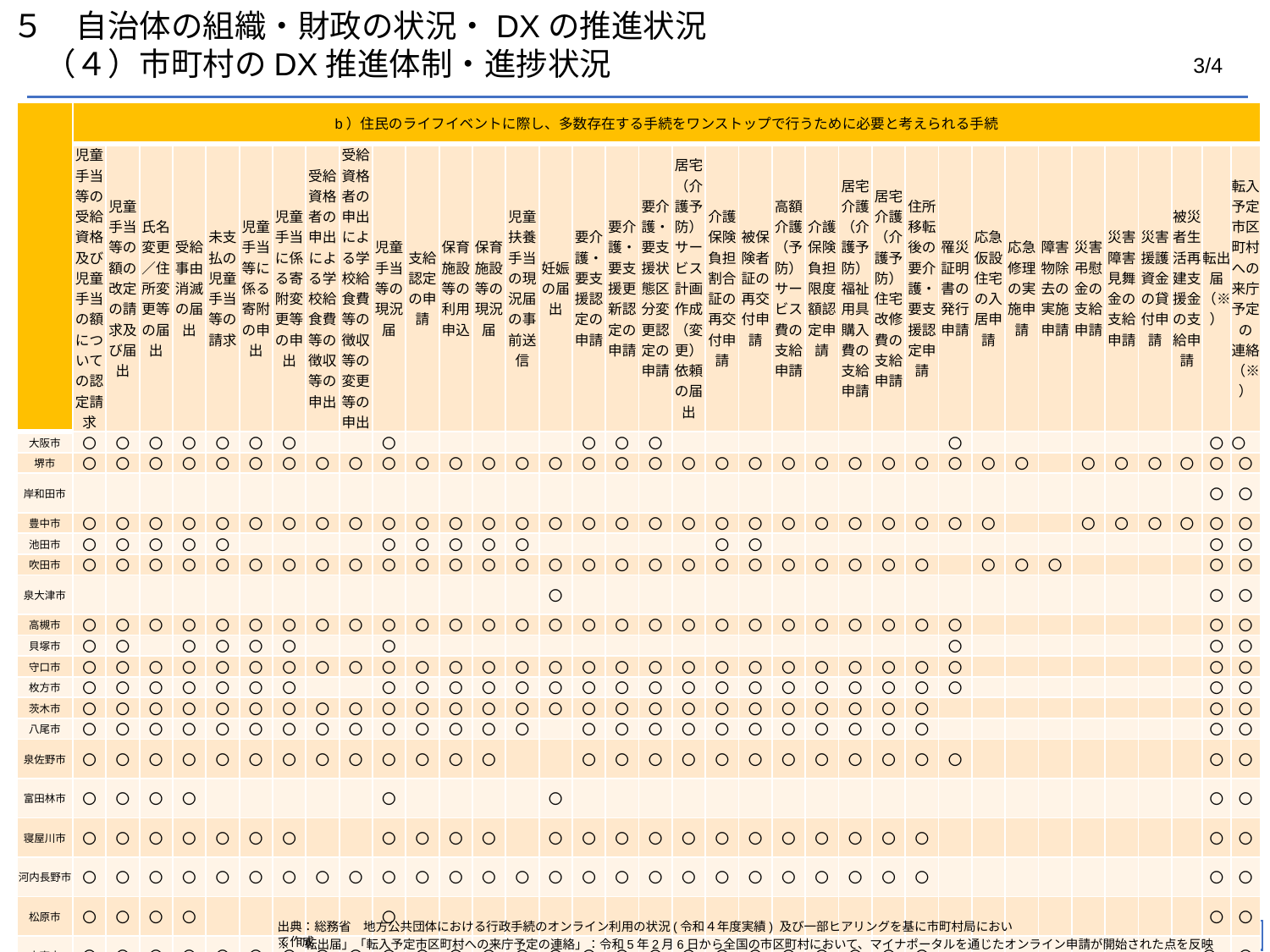

５　自治体の組織・財政の状況・DXの推進状況
　（４）市町村のDX推進体制・進捗状況
3/4
|  | b）住民のライフイベントに際し、多数存在する手続をワンストップで行うために必要と考えられる手続 |  |  |  |  |  |  |  |  |  |  |  |  |  |  |  |  |  |  |  |  |  |  |  |  |  |  |  |  |  |  |  |  |  |  |  |
| --- | --- | --- | --- | --- | --- | --- | --- | --- | --- | --- | --- | --- | --- | --- | --- | --- | --- | --- | --- | --- | --- | --- | --- | --- | --- | --- | --- | --- | --- | --- | --- | --- | --- | --- | --- | --- |
|  | 児童手当等の受給資格及び児童手当の額についての認定請求 | 児童手当等の額の改定の請求及び届出 | 氏名変更／住所変更等の届出 | 受給事由消滅の届出 | 未支払の児童手当等の請求 | 児童手当等に係る寄附の申出 | 児童手当に係る寄附変更等の申出 | 受給資格者の申出による学校給食費等の徴収等の申出 | 受給資格者の申出による学校給食費等の徴収等の変更等の申出 | 児童手当等の現況届 | 支給認定の申請 | 保育施設等の利用申込 | 保育施設等の現況届 | 児童扶養手当の現況届の事前送信 | 妊娠の届出 | 要介護・要支援認定の申請 | 要介護・要支援更新認定の申請 | 要介護・要支援状態区分変更認定の申請 | 居宅（介護予防）サービス計画作成（変更）依頼の届出 | 介護保険負担割合証の再交付申請 | 被保険者証の再交付申請 | 高額介護（予防）サービス費の支給申請 | 介護保険負担限度額認定申請 | 居宅介護（介護予防）福祉用具購入費の支給申請 | 居宅介護（介護予防）住宅改修費の支給申請 | 住所移転後の要介護・要支援認定申請 | 罹災証明書の発行申請 | 応急仮設住宅の入居申請 | 応急修理の実施申請 | 障害物除去の実施申請 | 災害弔慰金の支給申請 | 災害障害見舞金の支給申請 | 災害援護資金の貸付申請 | 被災者生活再建支援金の支給申請 | 転出届（※） | 転入予定市区町村への来庁予定の 連絡（※） |
| 大阪市 | 〇 | 〇 | 〇 | 〇 | 〇 | 〇 | 〇 |  |  | 〇 |  |  |  |  |  | 〇 | 〇 | 〇 |  |  |  |  |  |  |  |  | 〇 |  |  |  |  |  |  |  | 〇 | 〇 |
| 堺市 | 〇 | 〇 | 〇 | 〇 | 〇 | 〇 | 〇 | 〇 | 〇 | 〇 | 〇 | 〇 | 〇 | 〇 | 〇 | 〇 | 〇 | 〇 | 〇 | 〇 | 〇 | 〇 | 〇 | 〇 | 〇 | 〇 | 〇 | 〇 | 〇 |  | 〇 | 〇 | 〇 | 〇 | 〇 | 〇 |
| 岸和田市 |  |  |  |  |  |  |  |  |  |  |  |  |  |  |  |  |  |  |  |  |  |  |  |  |  |  |  |  |  |  |  |  |  |  | 〇 | 〇 |
| 豊中市 | 〇 | 〇 | 〇 | 〇 | 〇 | 〇 | 〇 | 〇 | 〇 | 〇 | 〇 | 〇 | 〇 | 〇 | 〇 | 〇 | 〇 | 〇 | 〇 | 〇 | 〇 | 〇 | 〇 | 〇 | 〇 | 〇 | 〇 | 〇 |  |  | 〇 | 〇 | 〇 | 〇 | 〇 | 〇 |
| 池田市 | 〇 | 〇 | 〇 | 〇 | 〇 |  |  |  |  | 〇 | 〇 | 〇 | 〇 | 〇 |  |  |  |  |  | 〇 | 〇 |  |  |  |  |  |  |  |  |  |  |  |  |  | 〇 | 〇 |
| 吹田市 | 〇 | 〇 | 〇 | 〇 | 〇 | 〇 | 〇 | 〇 | 〇 | 〇 | 〇 | 〇 | 〇 | 〇 | 〇 | 〇 | 〇 | 〇 | 〇 | 〇 | 〇 | 〇 | 〇 | 〇 | 〇 | 〇 |  | 〇 | 〇 | 〇 |  |  |  |  | 〇 | 〇 |
| 泉大津市 |  |  |  |  |  |  |  |  |  |  |  |  |  |  | 〇 |  |  |  |  |  |  |  |  |  |  |  |  |  |  |  |  |  |  |  | 〇 | 〇 |
| 高槻市 | 〇 | 〇 | 〇 | 〇 | 〇 | 〇 | 〇 | 〇 | 〇 | 〇 | 〇 | 〇 | 〇 | 〇 | 〇 | 〇 | 〇 | 〇 | 〇 | 〇 | 〇 | 〇 | 〇 | 〇 | 〇 | 〇 | 〇 |  |  |  |  |  |  |  | 〇 | 〇 |
| 貝塚市 | 〇 | 〇 |  | 〇 | 〇 | 〇 | 〇 |  |  | 〇 |  |  |  |  |  |  |  |  |  |  |  |  |  |  |  |  | 〇 |  |  |  |  |  |  |  | 〇 | 〇 |
| 守口市 | 〇 | 〇 | 〇 | 〇 | 〇 | 〇 | 〇 | 〇 | 〇 | 〇 | 〇 | 〇 | 〇 | 〇 | 〇 | 〇 | 〇 | 〇 | 〇 | 〇 | 〇 | 〇 | 〇 | 〇 | 〇 | 〇 | 〇 |  |  |  |  |  |  |  | 〇 | 〇 |
| 枚方市 | 〇 | 〇 | 〇 | 〇 | 〇 | 〇 | 〇 |  |  | 〇 | 〇 | 〇 | 〇 | 〇 | 〇 | 〇 | 〇 | 〇 | 〇 | 〇 | 〇 | 〇 | 〇 | 〇 | 〇 | 〇 | 〇 |  |  |  |  |  |  |  | 〇 | 〇 |
| 茨木市 | 〇 | 〇 | 〇 | 〇 | 〇 | 〇 | 〇 | 〇 | 〇 | 〇 | 〇 | 〇 | 〇 | 〇 | 〇 | 〇 | 〇 | 〇 | 〇 | 〇 | 〇 | 〇 | 〇 | 〇 | 〇 | 〇 |  |  |  |  |  |  |  |  | 〇 | 〇 |
| 八尾市 | 〇 | 〇 | 〇 | 〇 | 〇 | 〇 | 〇 | 〇 | 〇 | 〇 | 〇 | 〇 | 〇 | 〇 |  | 〇 | 〇 | 〇 | 〇 | 〇 | 〇 | 〇 | 〇 | 〇 | 〇 | 〇 |  |  |  |  |  |  |  |  | 〇 | 〇 |
| 泉佐野市 | 〇 | 〇 | 〇 | 〇 | 〇 | 〇 | 〇 | 〇 | 〇 | 〇 | 〇 | 〇 | 〇 |  |  | 〇 | 〇 | 〇 | 〇 | 〇 | 〇 | 〇 | 〇 | 〇 | 〇 | 〇 | 〇 |  |  |  |  |  |  |  | 〇 | 〇 |
| 富田林市 | 〇 | 〇 | 〇 | 〇 |  |  |  |  |  | 〇 |  |  |  |  | 〇 |  |  |  |  |  |  |  |  |  |  |  |  |  |  |  |  |  |  |  | 〇 | 〇 |
| 寝屋川市 | 〇 | 〇 | 〇 | 〇 | 〇 | 〇 | 〇 |  |  | 〇 | 〇 | 〇 | 〇 |  | 〇 | 〇 | 〇 | 〇 | 〇 | 〇 | 〇 | 〇 | 〇 | 〇 | 〇 | 〇 |  |  |  |  |  |  |  |  | 〇 | 〇 |
| 河内長野市 | 〇 | 〇 | 〇 | 〇 | 〇 | 〇 | 〇 | 〇 | 〇 | 〇 | 〇 | 〇 | 〇 | 〇 | 〇 | 〇 | 〇 | 〇 | 〇 | 〇 | 〇 | 〇 | 〇 | 〇 | 〇 | 〇 |  |  |  |  |  |  |  |  | 〇 | 〇 |
| 松原市 | 〇 | 〇 | 〇 | 〇 |  |  |  |  |  | 〇 |  |  |  |  |  |  |  |  |  |  |  |  |  |  |  |  |  |  |  |  |  |  |  |  | 〇 | 〇 |
| 大東市 | 〇 | 〇 | 〇 | 〇 | 〇 | 〇 | 〇 | 〇 | 〇 | 〇 | 〇 | 〇 | 〇 | 〇 | 〇 | 〇 | 〇 | 〇 | 〇 | 〇 | 〇 | 〇 | 〇 | 〇 | 〇 | 〇 |  |  |  |  |  |  |  |  | 〇 | 〇 |
出典：総務省　地方公共団体における行政手続のオンライン利用の状況(令和４年度実績) 及び一部ヒアリングを基に市町村局において作成
32
※「転出届」「転入予定市区町村への来庁予定の連絡」：令和5年2月6日から全国の市区町村において、マイナポータルを通じたオンライン申請が開始された点を反映